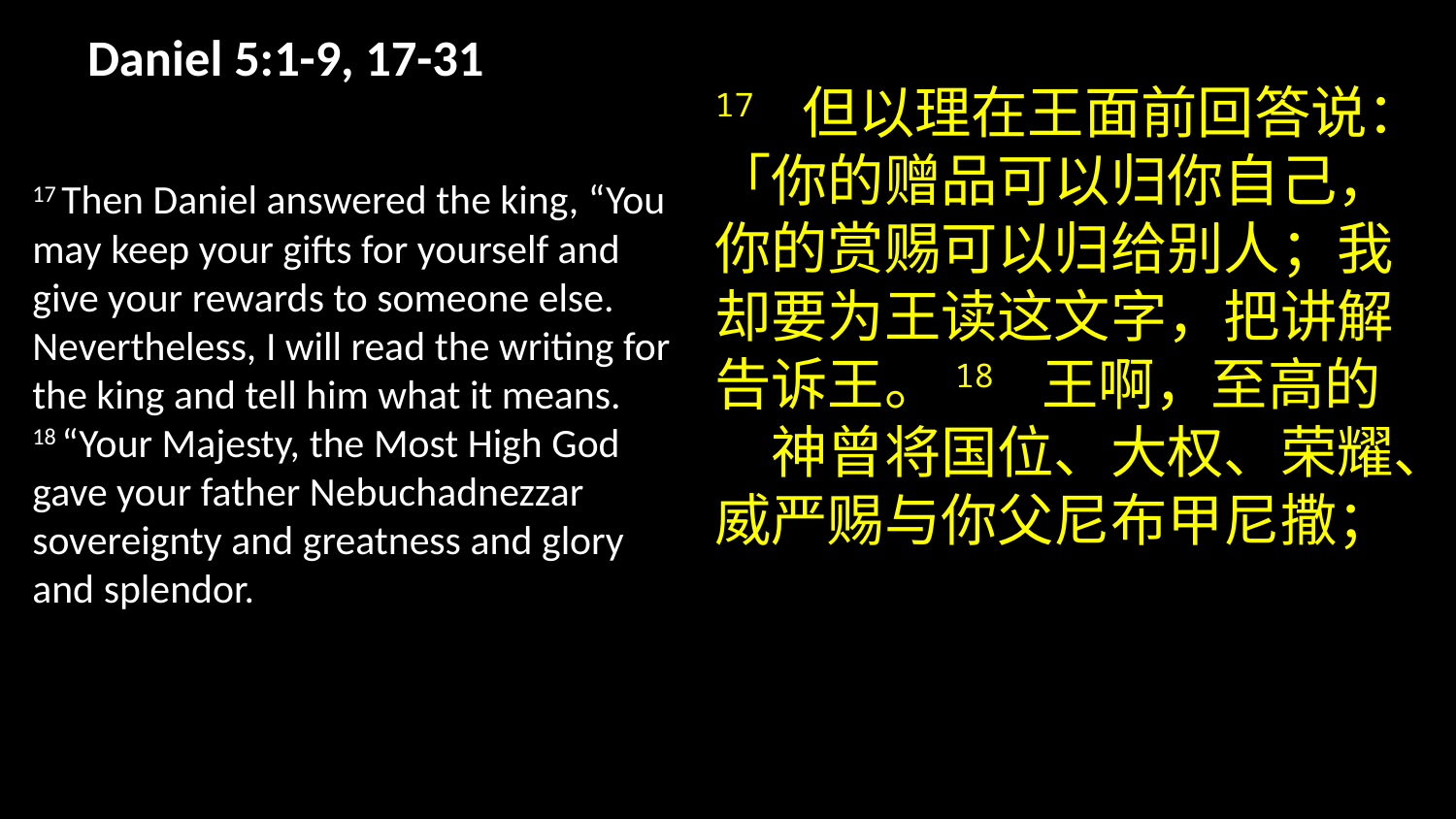

# Daniel 5:1-9, 17-31
17 但以理在王面前回答说：「你的赠品可以归你自己，你的赏赐可以归给别人；我却要为王读这文字，把讲解告诉王。18 王啊，至高的　神曾将国位、大权、荣耀、威严赐与你父尼布甲尼撒；
17 Then Daniel answered the king, “You may keep your gifts for yourself and give your rewards to someone else. Nevertheless, I will read the writing for the king and tell him what it means.
18 “Your Majesty, the Most High God gave your father Nebuchadnezzar sovereignty and greatness and glory and splendor.